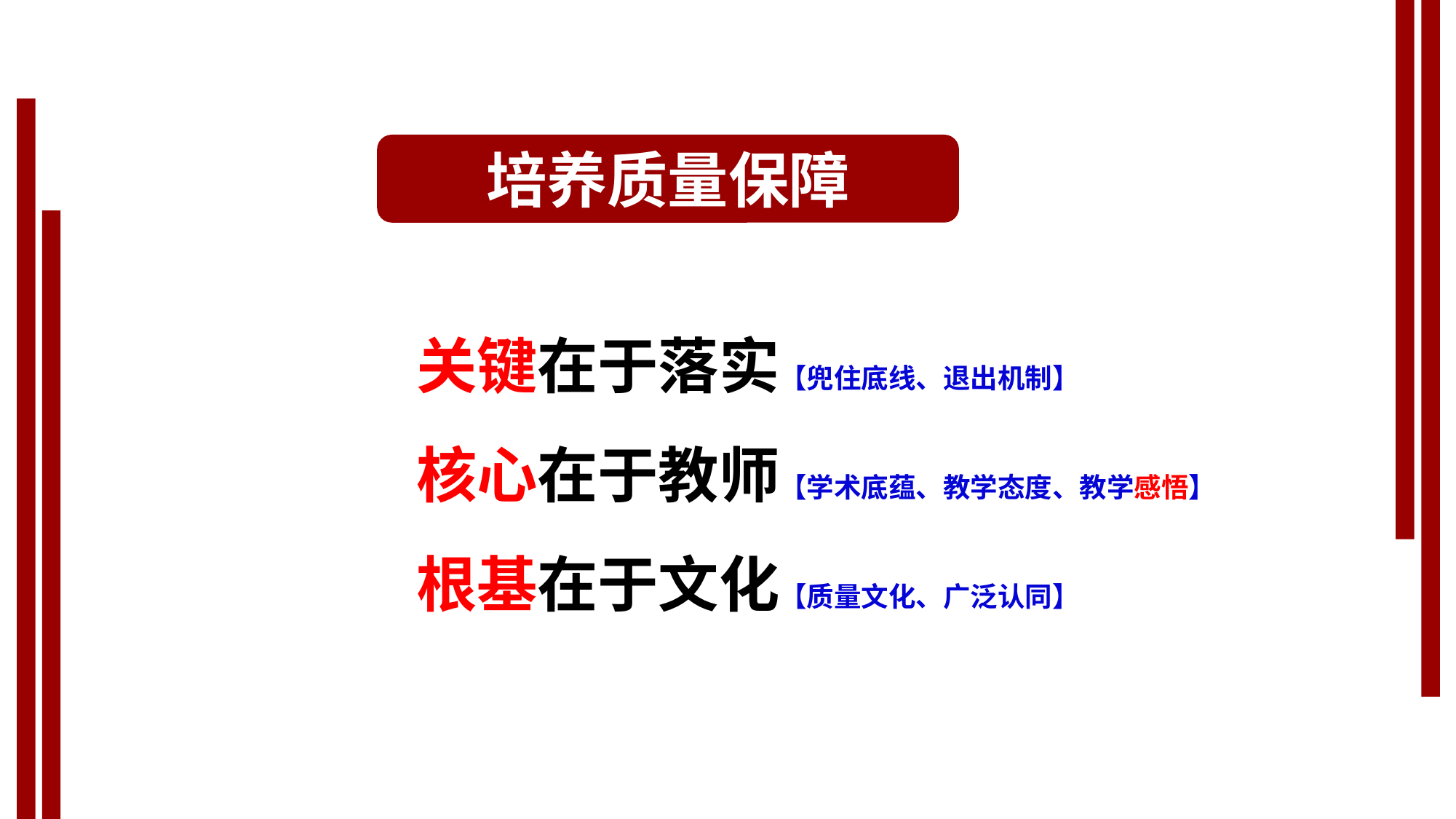

培养质量保障
关键在于落实【兜住底线、退出机制】
核心在于教师【学术底蕴、教学态度、教学感悟】
根基在于文化【质量文化、广泛认同】